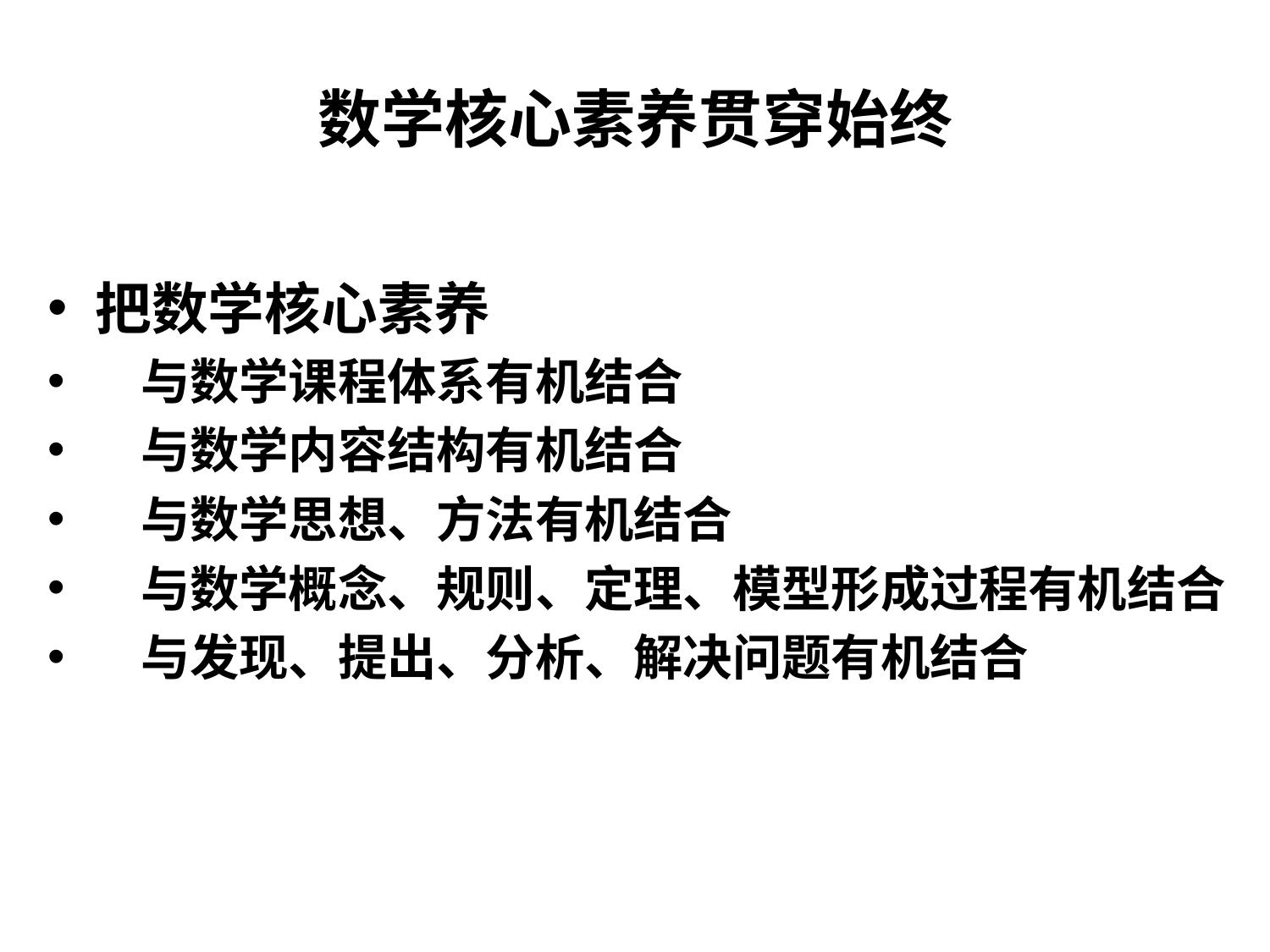

# 数学核心素养贯穿始终

把数学核心素养
   与数学课程体系有机结合
   与数学内容结构有机结合
   与数学思想、方法有机结合
   与数学概念、规则、定理、模型形成过程有机结合
   与发现、提出、分析、解决问题有机结合